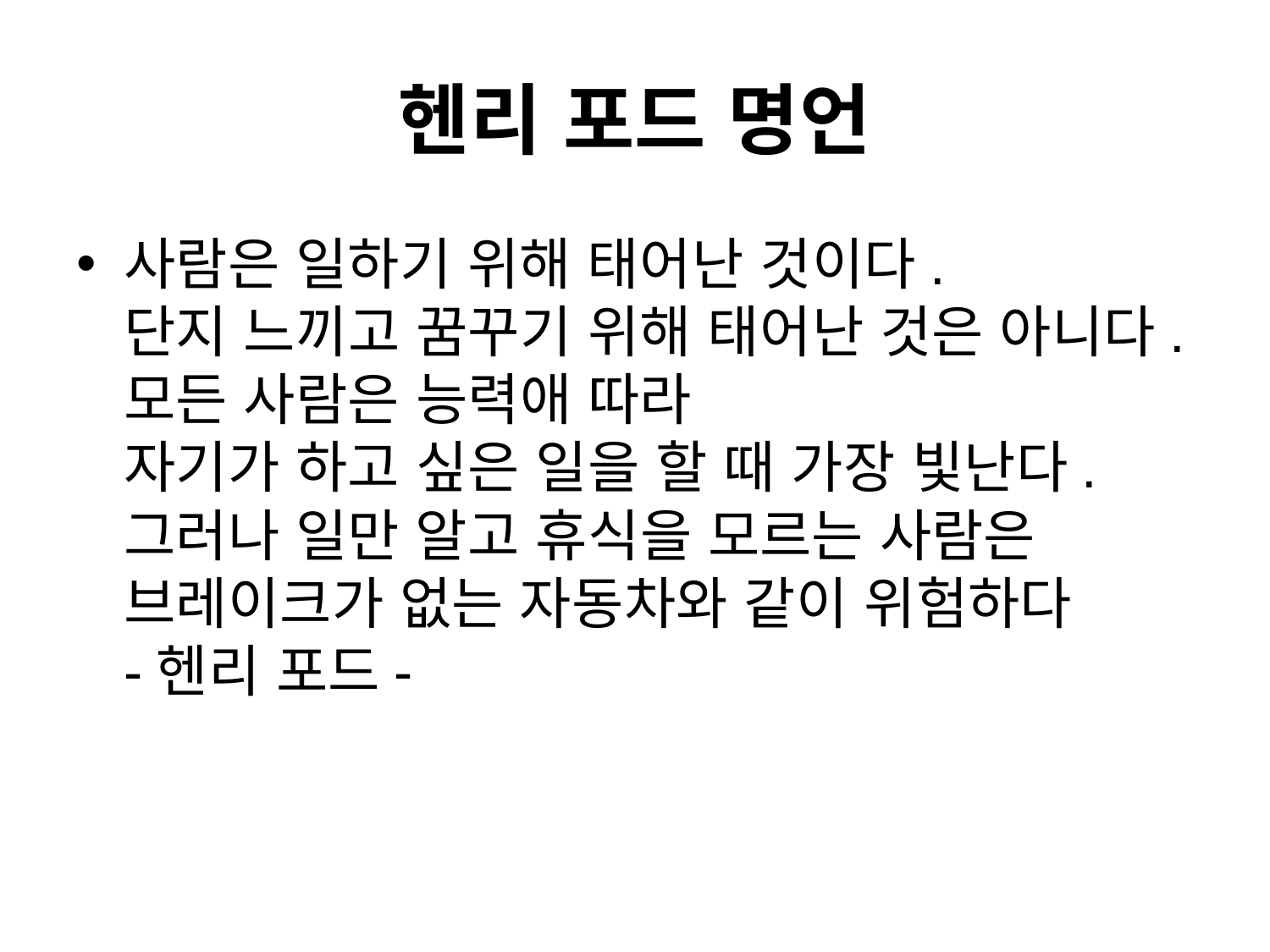

# 헨리 포드 명언
사람은 일하기 위해 태어난 것이다.
단지 느끼고 꿈꾸기 위해 태어난 것은 아니다.
모든 사람은 능력애 따라
자기가 하고 싶은 일을 할 때 가장 빛난다.
그러나 일만 알고 휴식을 모르는 사람은
브레이크가 없는 자동차와 같이 위험하다
-헨리 포드-